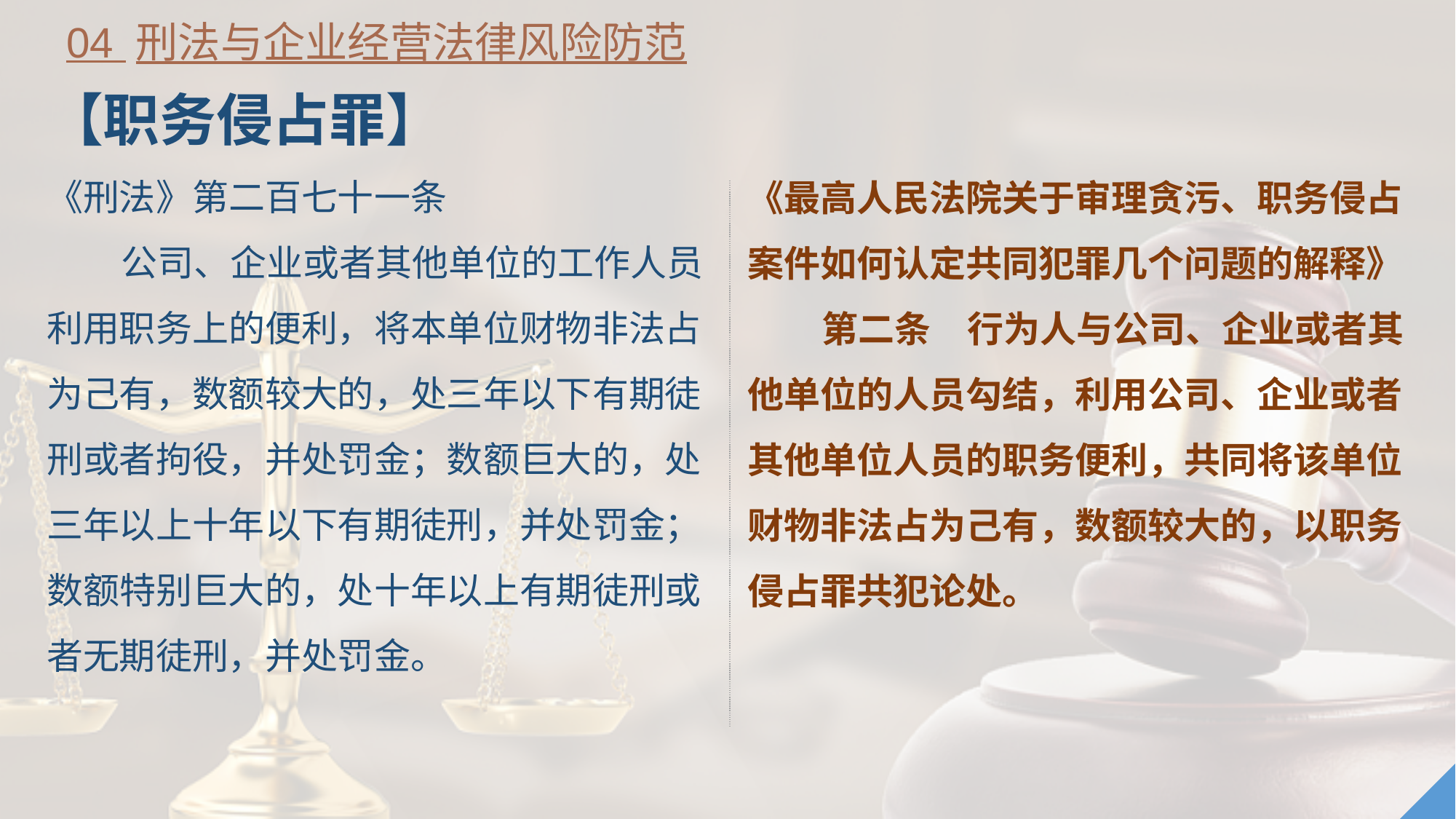

04 刑法与企业经营法律风险防范

【职务侵占罪】
《刑法》第二百七十一条
        公司、企业或者其他单位的工作人员利用职务上的便利，将本单位财物非法占为己有，数额较大的，处三年以下有期徒刑或者拘役，并处罚金；数额巨大的，处三年以上十年以下有期徒刑，并处罚金；数额特别巨大的，处十年以上有期徒刑或者无期徒刑，并处罚金。

《最高人民法院关于审理贪污、职务侵占案件如何认定共同犯罪几个问题的解释》
        第二条　行为人与公司、企业或者其他单位的人员勾结，利用公司、企业或者其他单位人员的职务便利，共同将该单位财物非法占为己有，数额较大的，以职务侵占罪共犯论处。